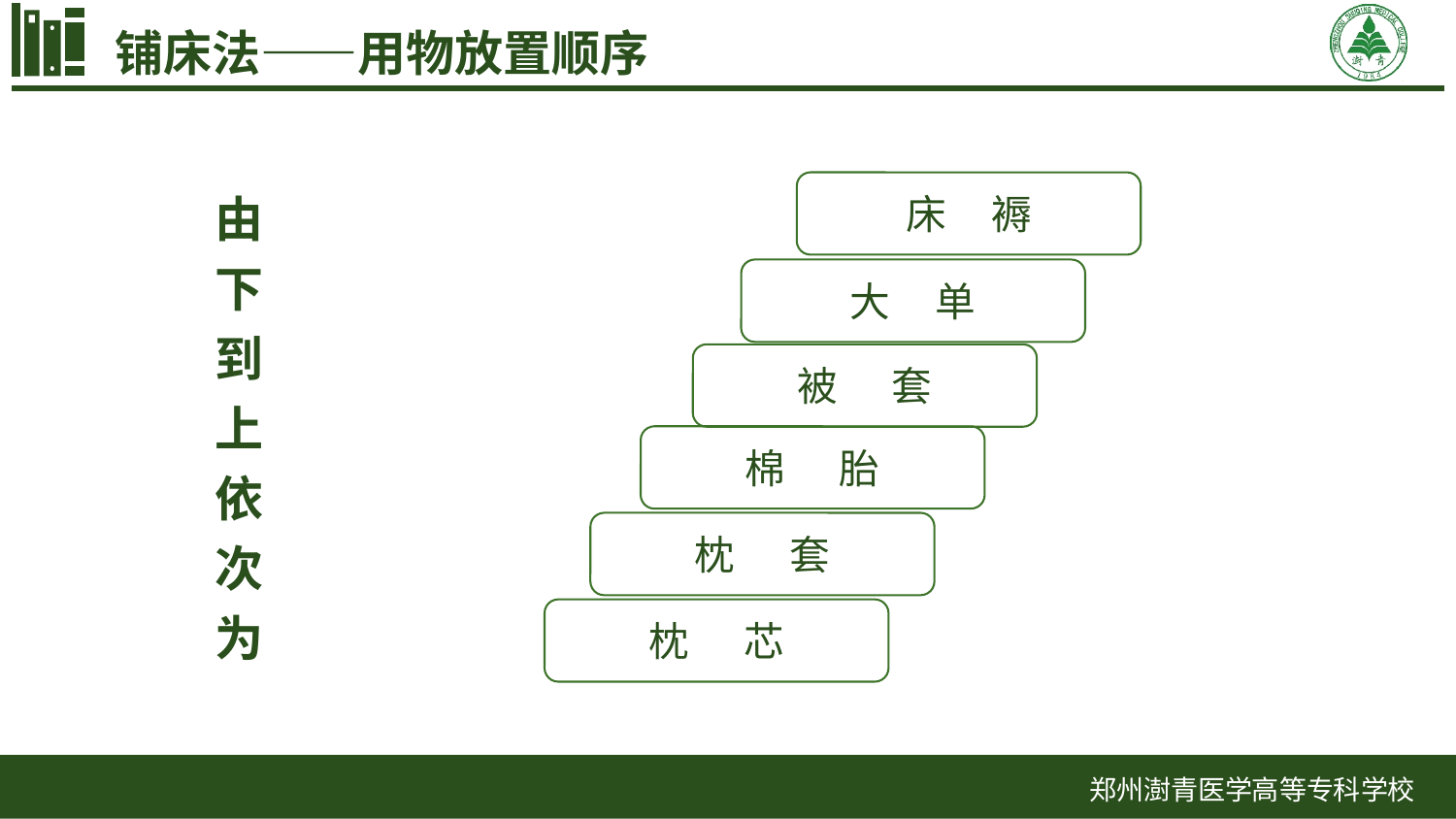

铺床法——用物放置顺序
 由下到上依次为
床     褥
大     单
被      套
棉      胎
枕      套
枕      芯